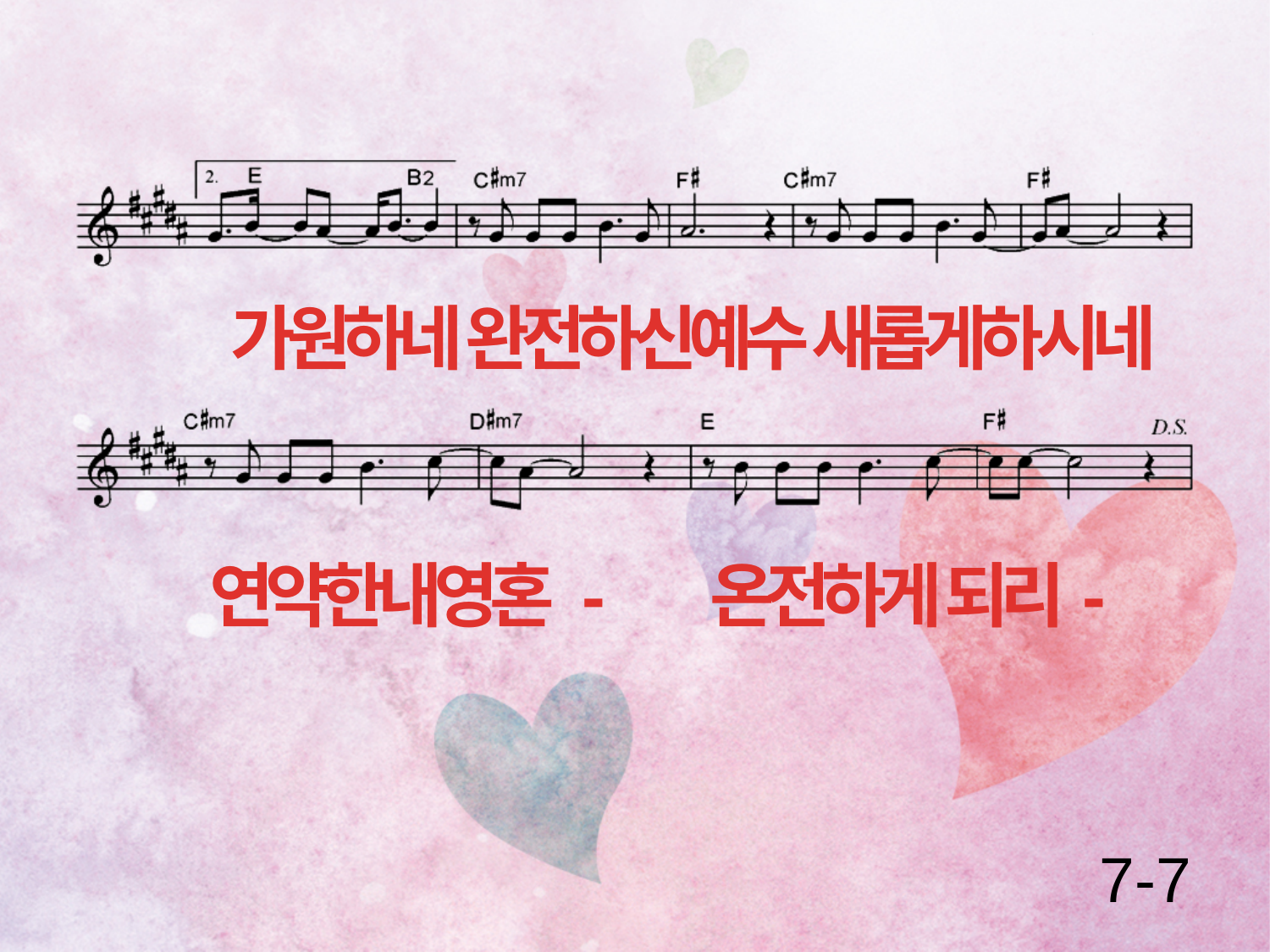

가원하네 완전하신예수 새롭게하시네
연약한내영혼 -        온전하게 되리-
7-7